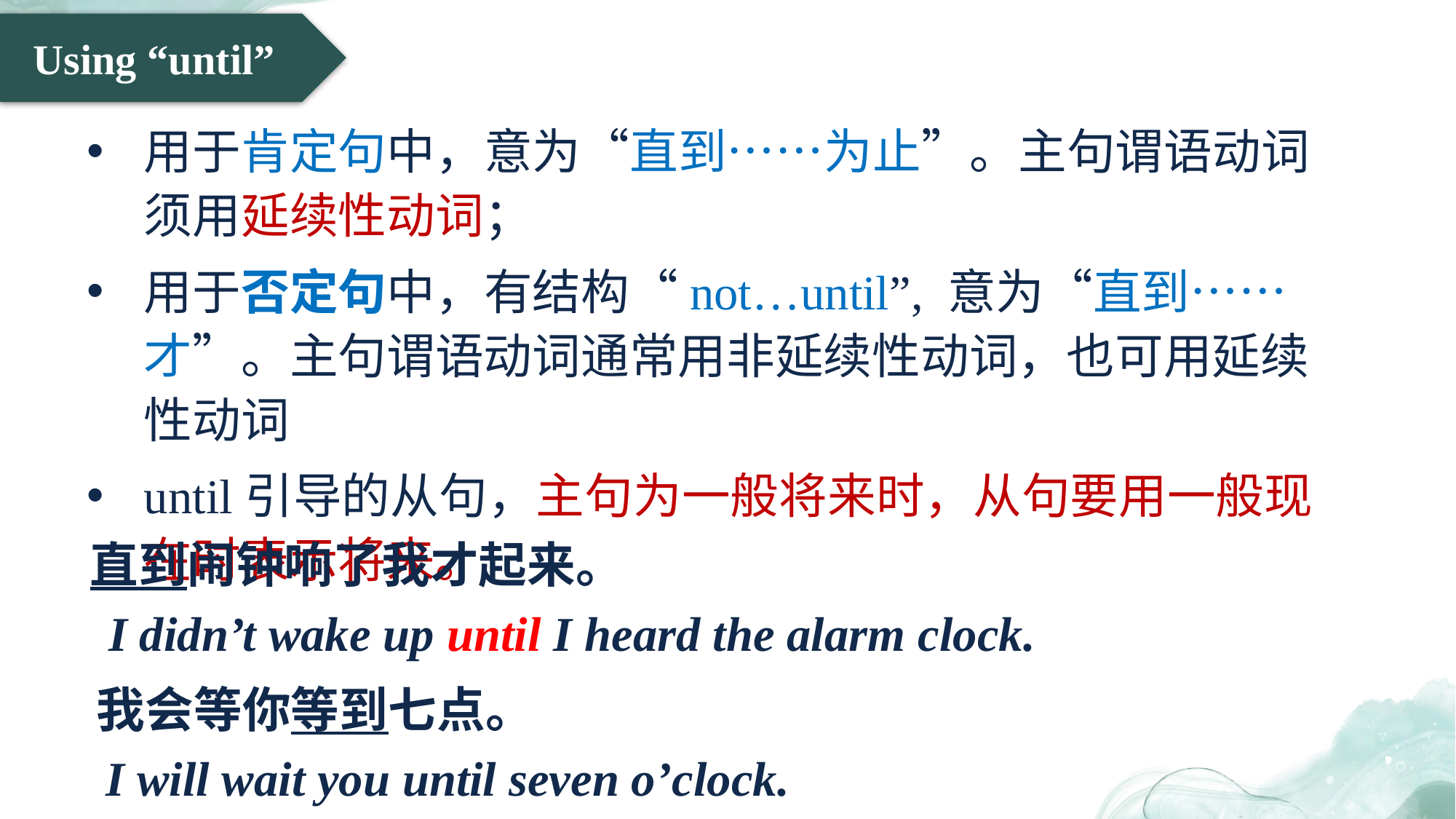

Using “until”
用于肯定句中，意为“直到……为止”。主句谓语动词须用延续性动词；
用于否定句中，有结构“not…until”, 意为“直到……才”。主句谓语动词通常用非延续性动词，也可用延续性动词
until引导的从句，主句为一般将来时，从句要用一般现在时表示将来。
直到闹钟响了我才起来。
I didn’t wake up until I heard the alarm clock.
我会等你等到七点。
I will wait you until seven o’clock.